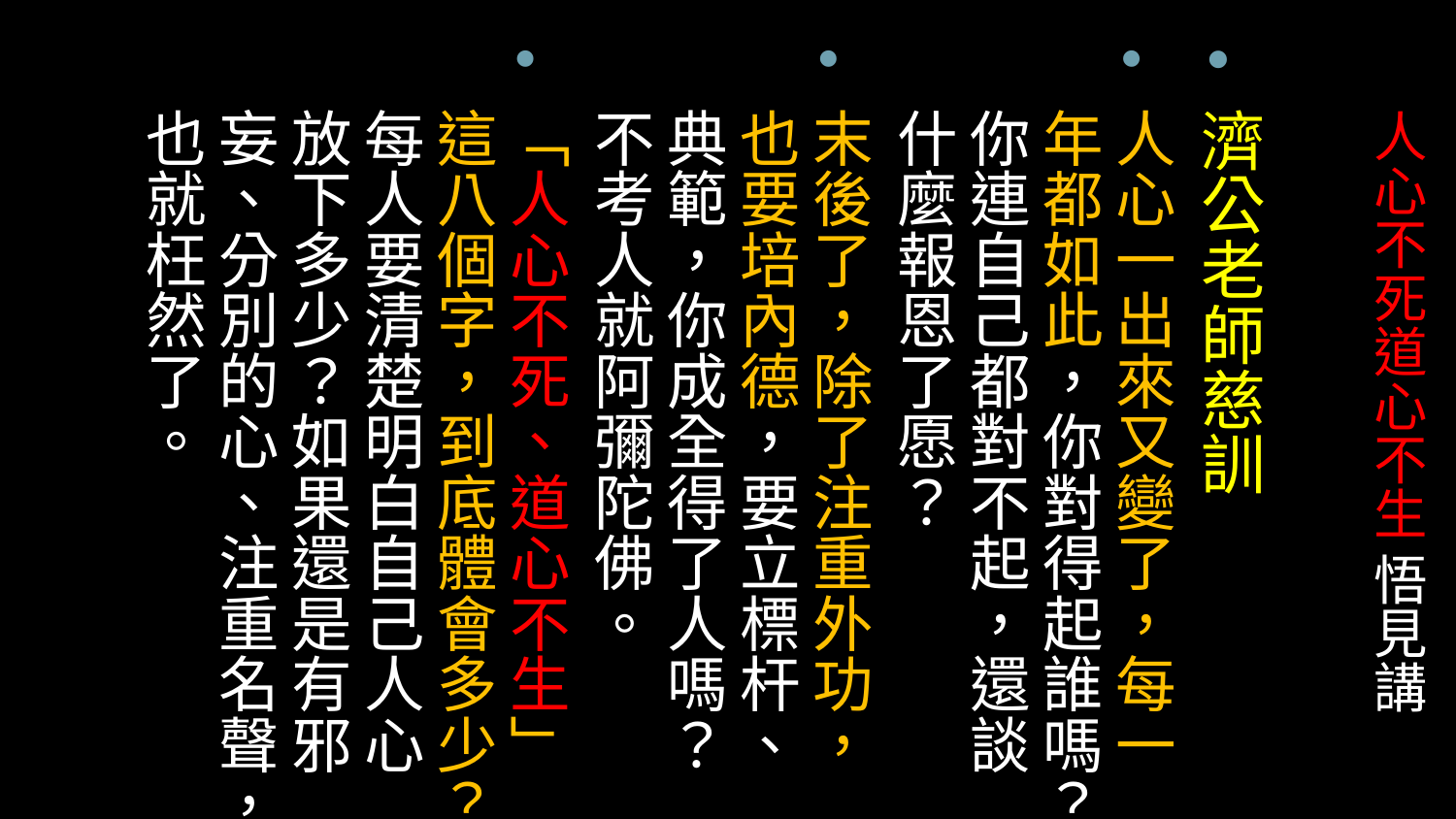

濟公老師慈訓
人心一出來又變了，每一年都如此，你對得起誰嗎？你連自己都對不起，還談什麼報恩了愿？
末後了，除了注重外功，也要培內德，要立標杆、典範，你成全得了人嗎？不考人就阿彌陀佛。
「人心不死、道心不生」這八個字，到底體會多少？每人要清楚明白自己人心放下多少？如果還是有邪妄、分別的心、注重名聲，也就枉然了。

# 人心不死道心不生 悟見講